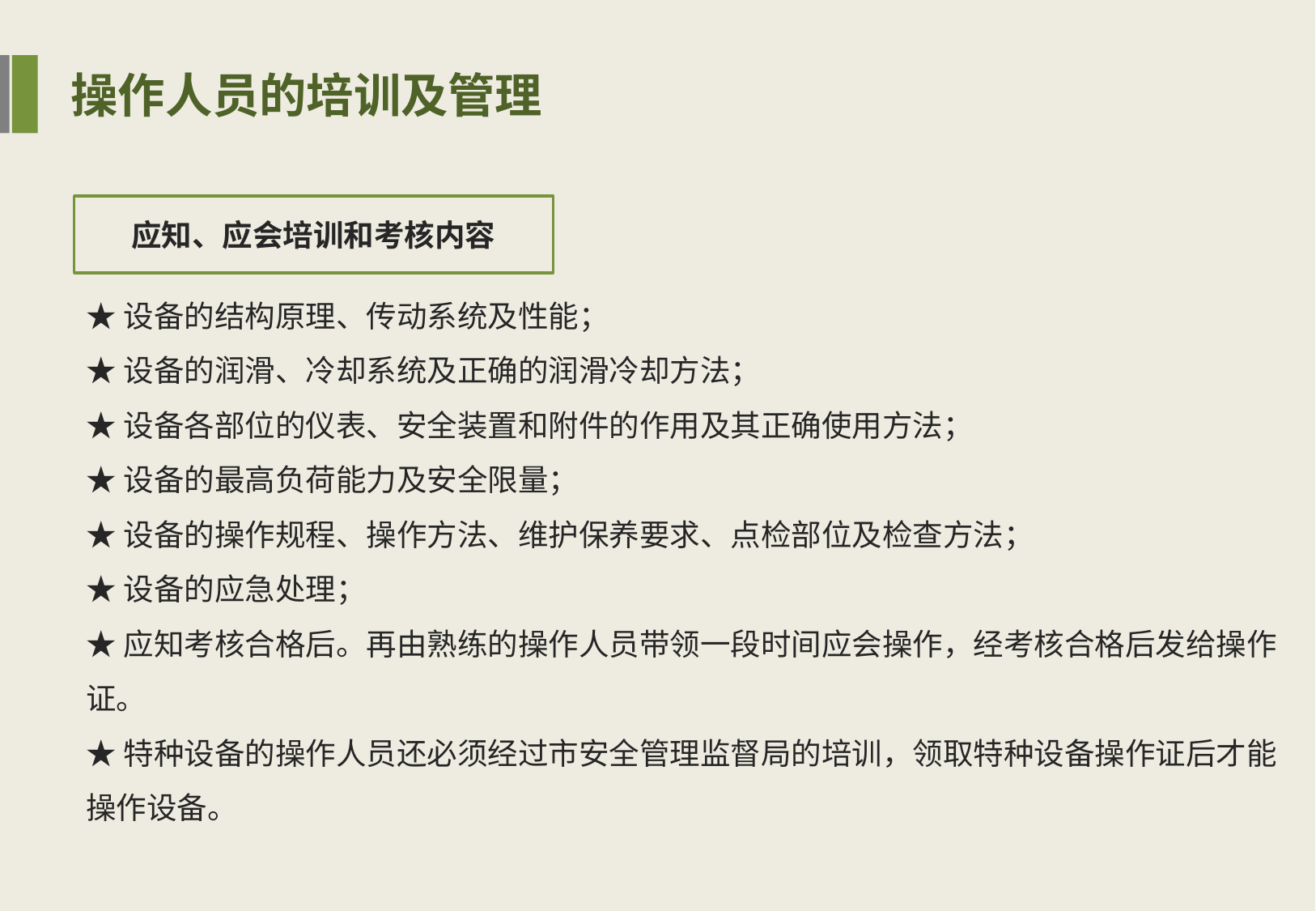

操作人员的培训及管理

应知、应会培训和考核内容
★设备的结构原理、传动系统及性能；
★设备的润滑、冷却系统及正确的润滑冷却方法；
★设备各部位的仪表、安全装置和附件的作用及其正确使用方法；
★设备的最高负荷能力及安全限量；
★设备的操作规程、操作方法、维护保养要求、点检部位及检查方法；
★设备的应急处理；
★应知考核合格后。再由熟练的操作人员带领一段时间应会操作，经考核合格后发给操作证。
★特种设备的操作人员还必须经过市安全管理监督局的培训，领取特种设备操作证后才能操作设备。